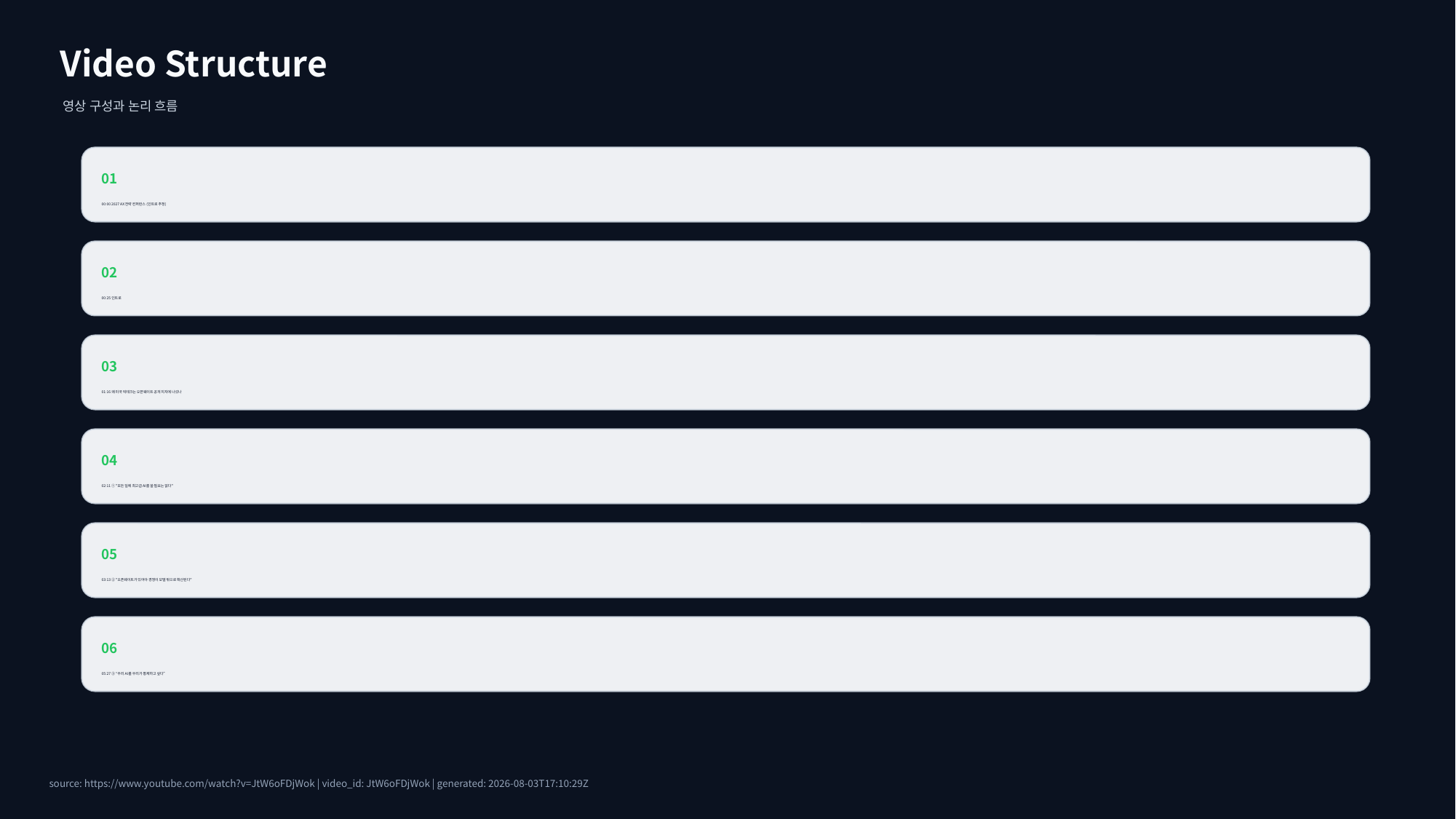

Video Structure
영상 구성과 논리 흐름

01
00:00 2027 AX 전략 컨퍼런스 (인트로 추정)

02
00:25 인트로

03
01:16 왜 미국 빅테크는 오픈웨이트 공개 지지에 나섰나

04
02:11 ① "모든 일에 최고급 AI를 쓸 필요는 없다"

05
03:13 ② "오픈웨이트가 있어야 경쟁이 모델 밖으로 확산된다"

06
05:27 ③ “우리 AI를 우리가 통제하고 싶다”
source: https://www.youtube.com/watch?v=JtW6oFDjWok | video_id: JtW6oFDjWok | generated: 2026-08-03T17:10:29Z